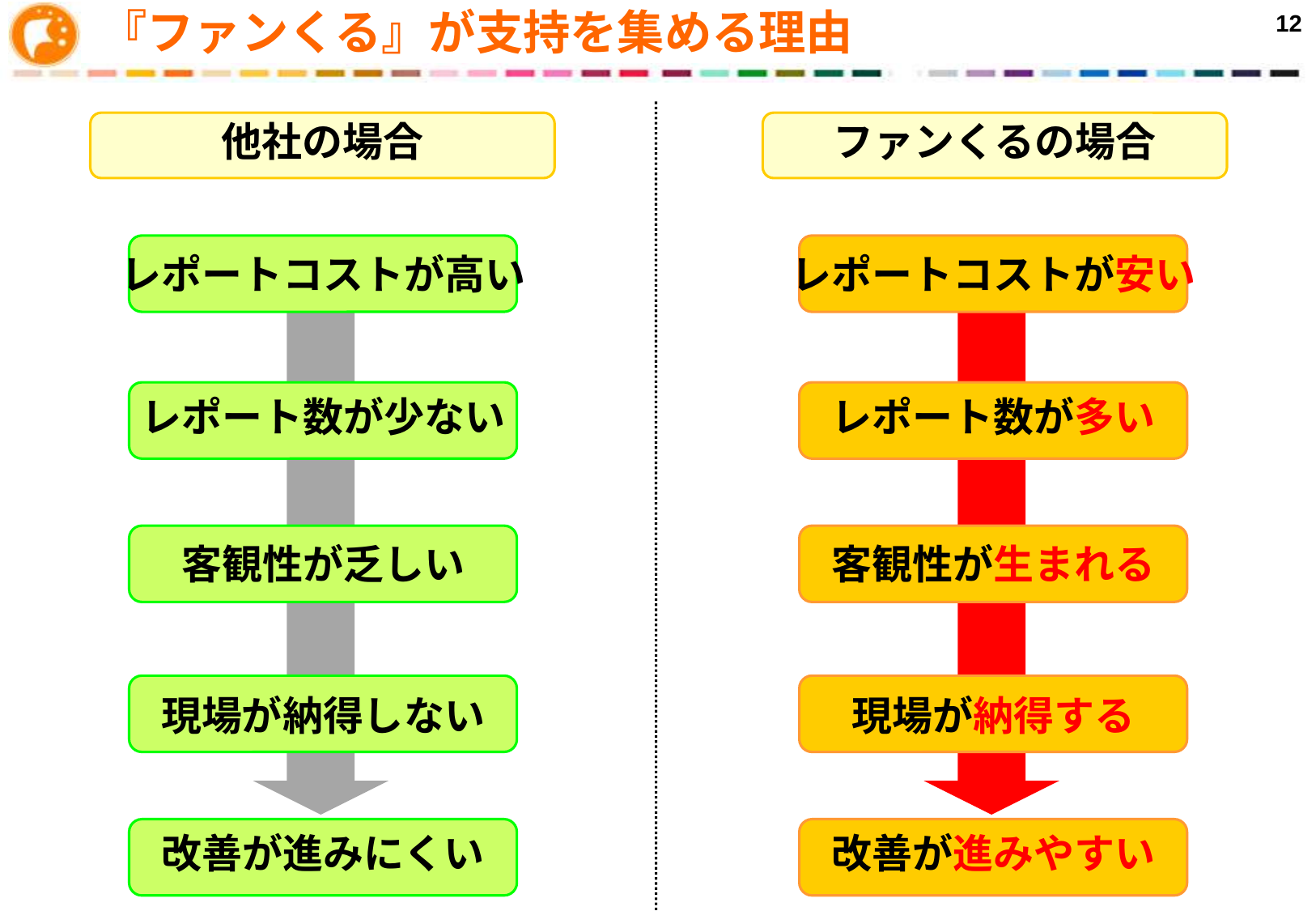

『ファンくる』が支持を集める理由
12

他社の場合
ファンくるの場合

レポートコストが高い
レポートコストが安い

レポート数が少ない
レポート数が多い

客観性が乏しい
客観性が生まれる

現場が納得しない
現場が納得する

改善が進みにくい
改善が進みやすい